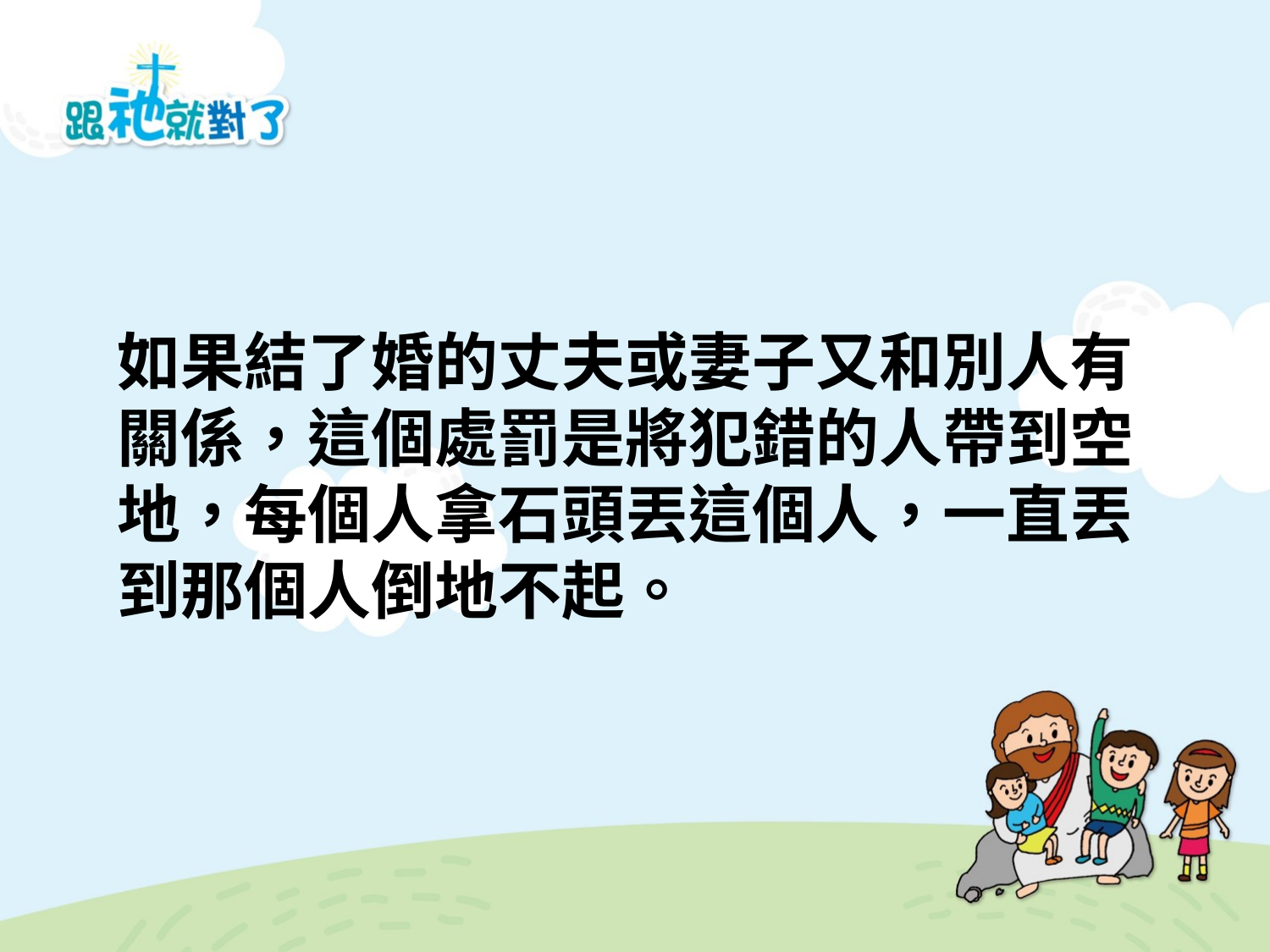

如果結了婚的丈夫或妻子又和別人有關係，這個處罰是將犯錯的人帶到空地，每個人拿石頭丟這個人，一直丟到那個人倒地不起。